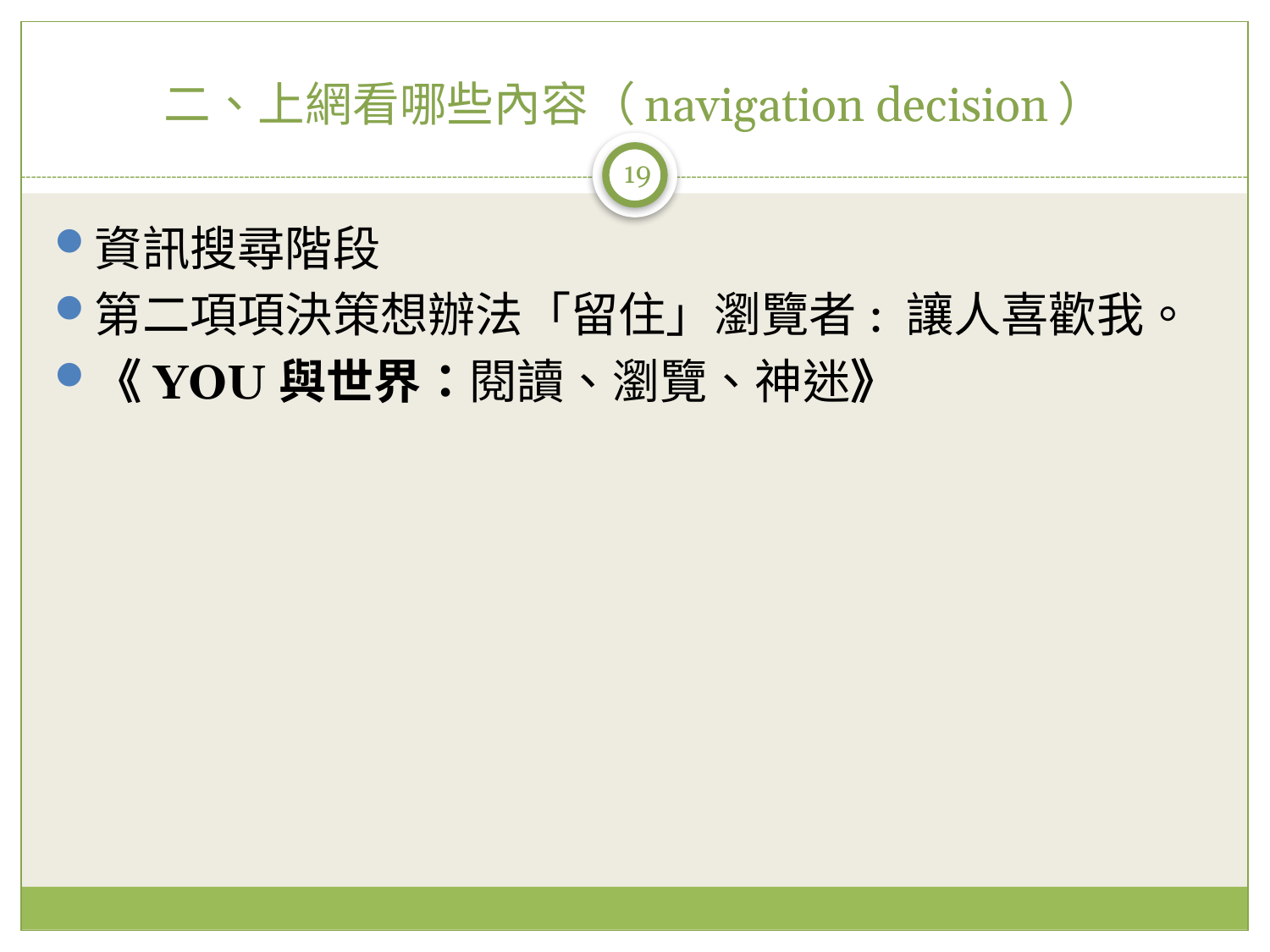

# 二、上網看哪些內容（navigation decision）
19
資訊搜尋階段
第二項項決策想辦法「留住」瀏覽者: 讓人喜歡我。
《YOU與世界：閱讀、瀏覽、神迷》